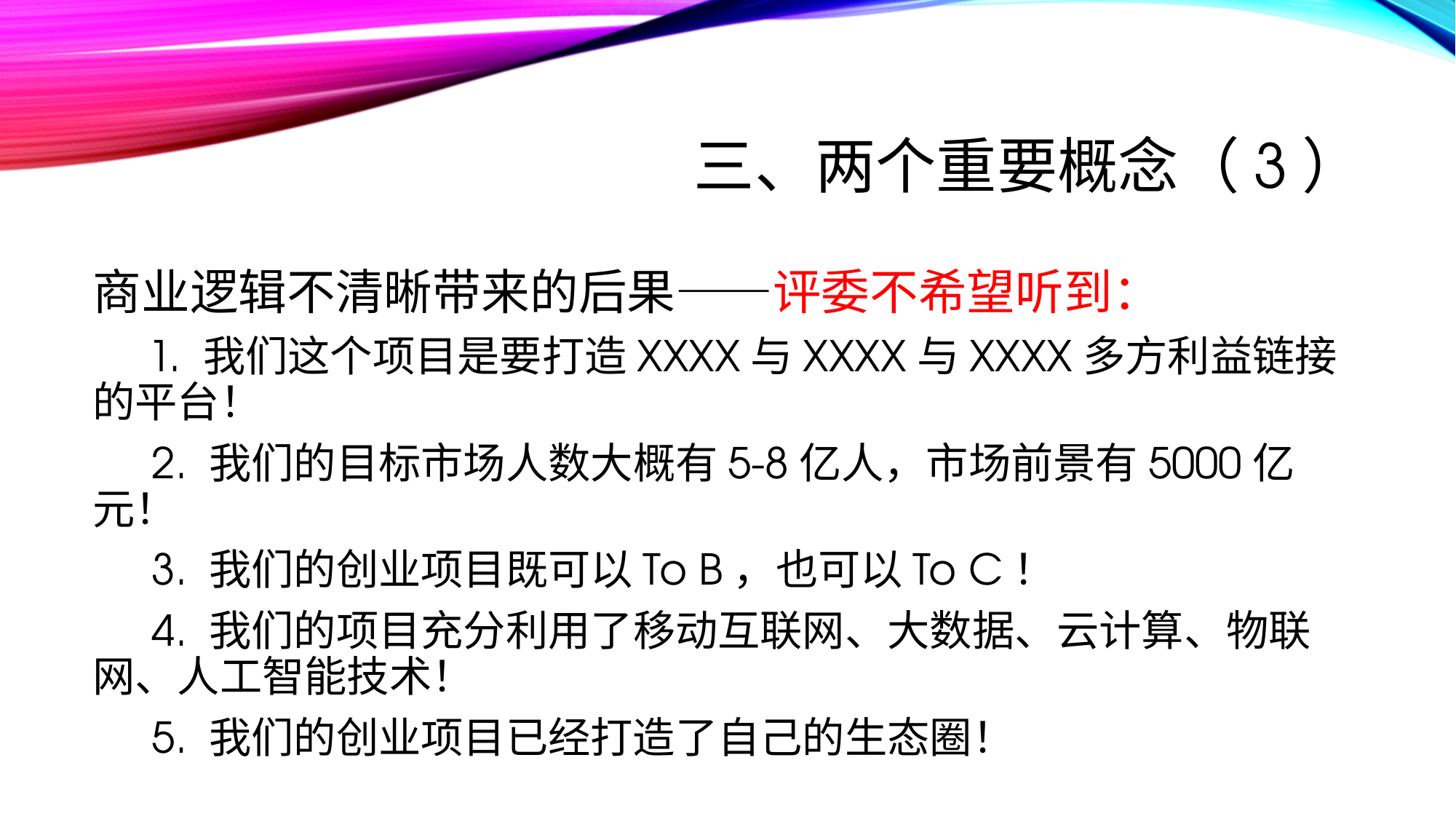

# 三、两个重要概念（3）
商业逻辑不清晰带来的后果——评委不希望听到：
      1. 我们这个项目是要打造XXXX与XXXX与XXXX多方利益链接的平台！
     2. 我们的目标市场人数大概有5-8亿人，市场前景有5000亿元！
     3. 我们的创业项目既可以To B，也可以To C！
     4. 我们的项目充分利用了移动互联网、大数据、云计算、物联网、人工智能技术！
     5. 我们的创业项目已经打造了自己的生态圈！